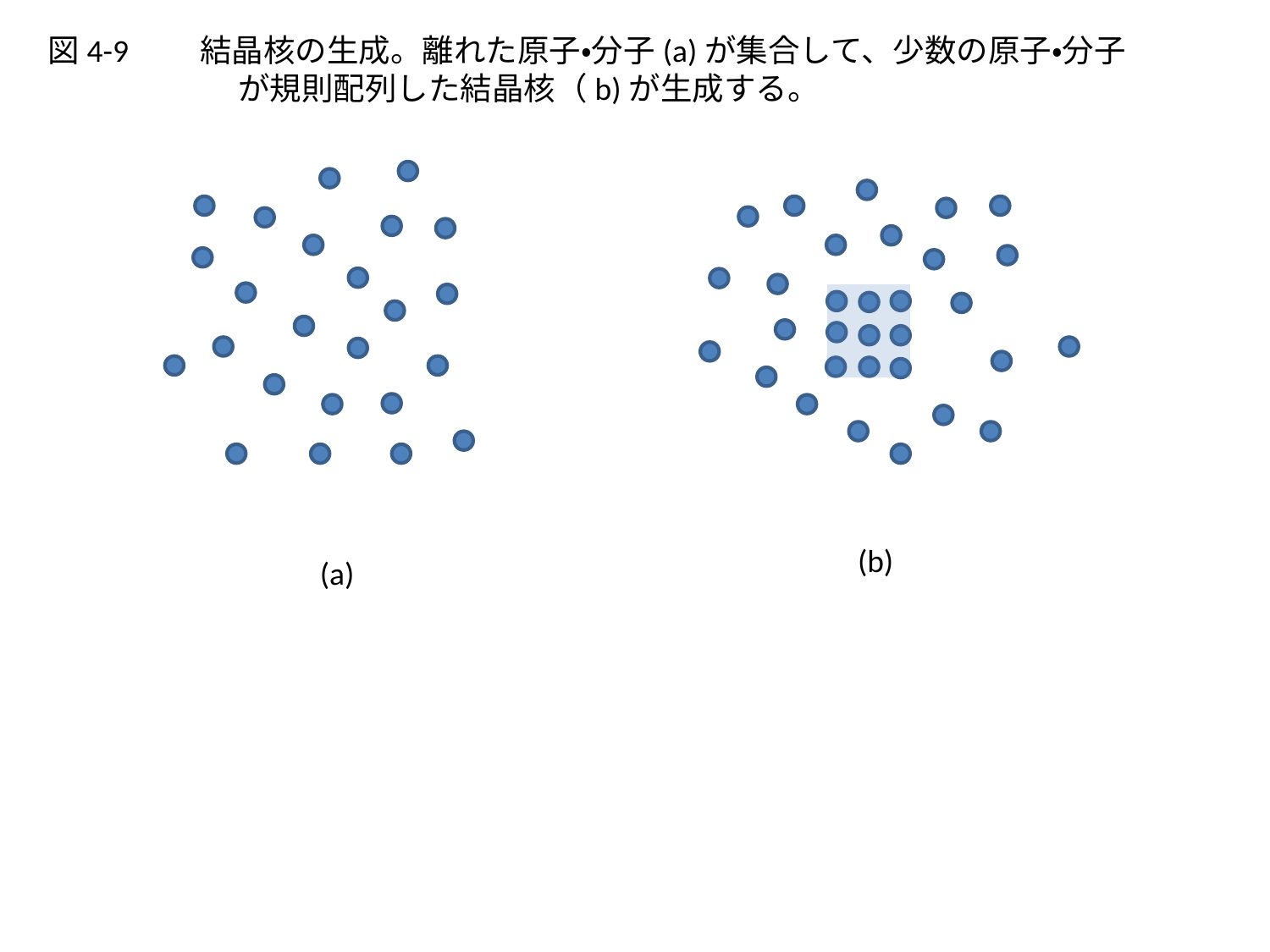

図4-9　　結晶核の生成。離れた原子・分子(a)が集合して、少数の原子・分子
　　　　　　が規則配列した結晶核（b)が生成する。

(b)
(a)